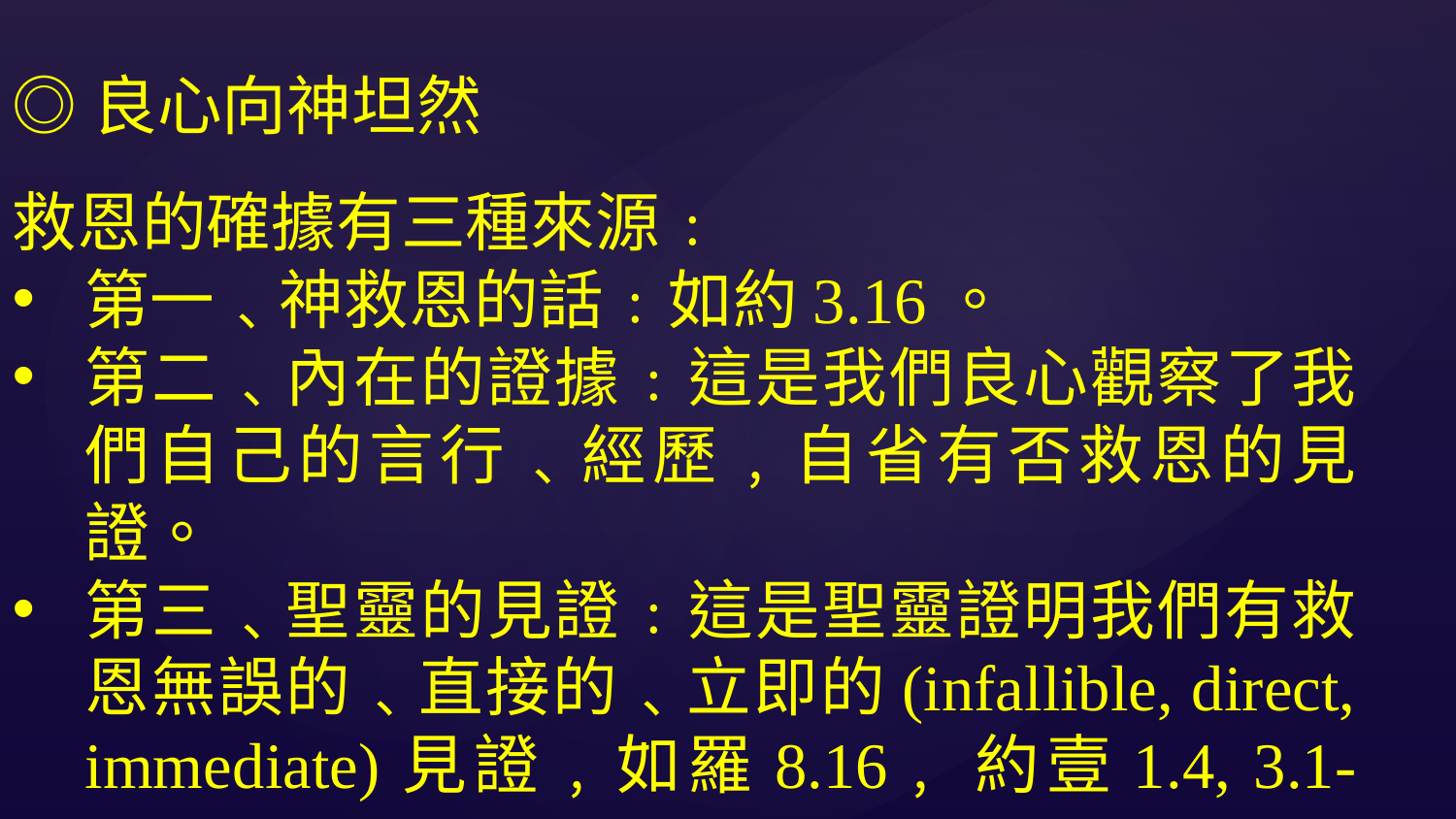

◎良心向神坦然

救恩的確據有三種來源﹕
第一﹑神救恩的話﹕如約3.16。
第二﹑內在的證據﹕這是我們良心觀察了我們自己的言行﹑經歷﹐自省有否救恩的見證。
第三﹑聖靈的見證﹕這是聖靈證明我們有救恩無誤的﹑直接的﹑立即的(infallible, direct, immediate)見證﹐如羅8.16﹐約壹1.4, 3.1-3。